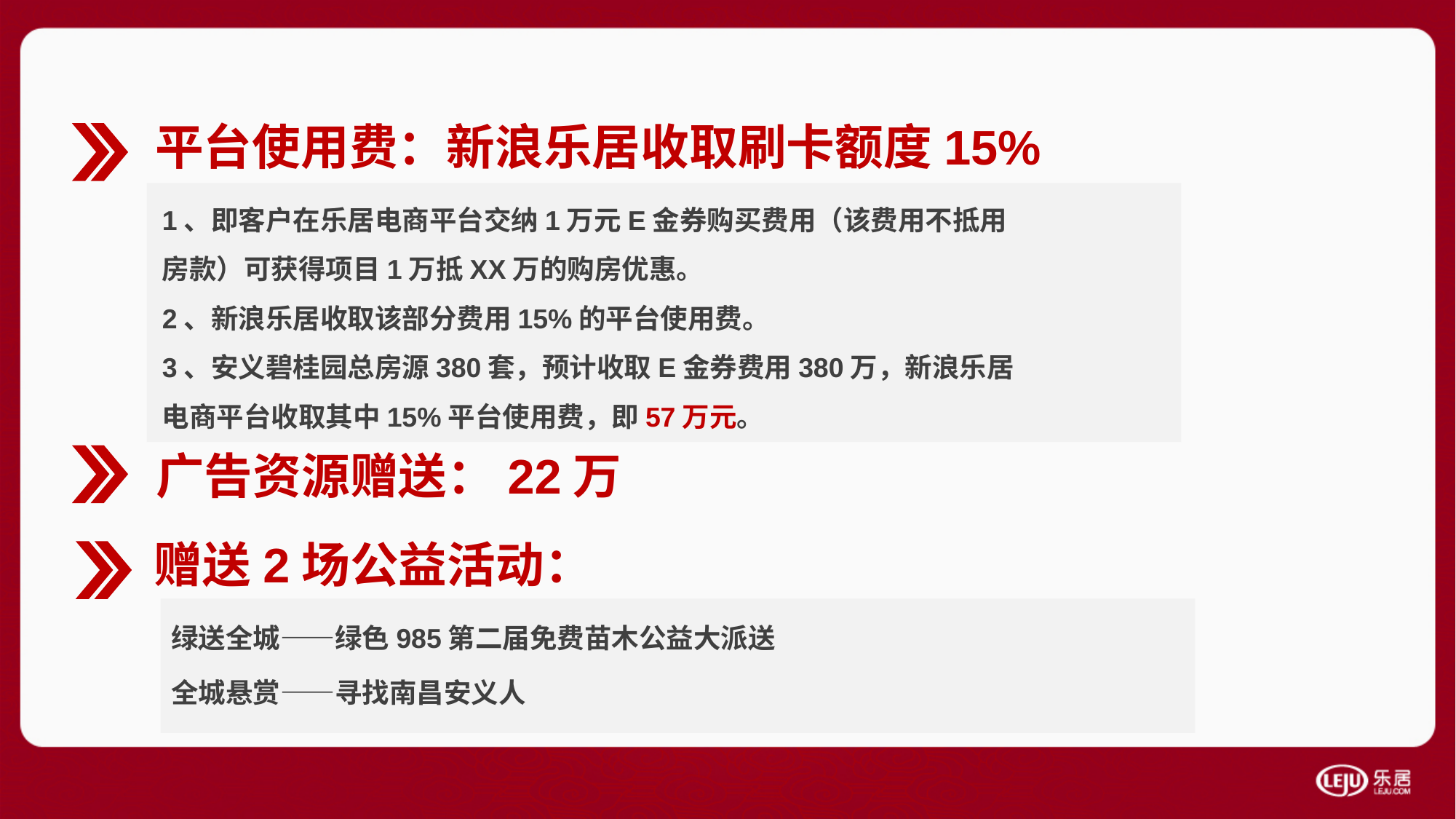

平台使用费：新浪乐居收取刷卡额度15%

1、即客户在乐居电商平台交纳1万元E金券购买费用（该费用不抵用房款）可获得项目1万抵XX万的购房优惠。
2、新浪乐居收取该部分费用15%的平台使用费。
3、安义碧桂园总房源380套，预计收取E金券费用380万，新浪乐居电商平台收取其中15%平台使用费，即57万元。

广告资源赠送：22万

赠送2场公益活动：

绿送全城——绿色985第二届免费苗木公益大派送
全城悬赏——寻找南昌安义人